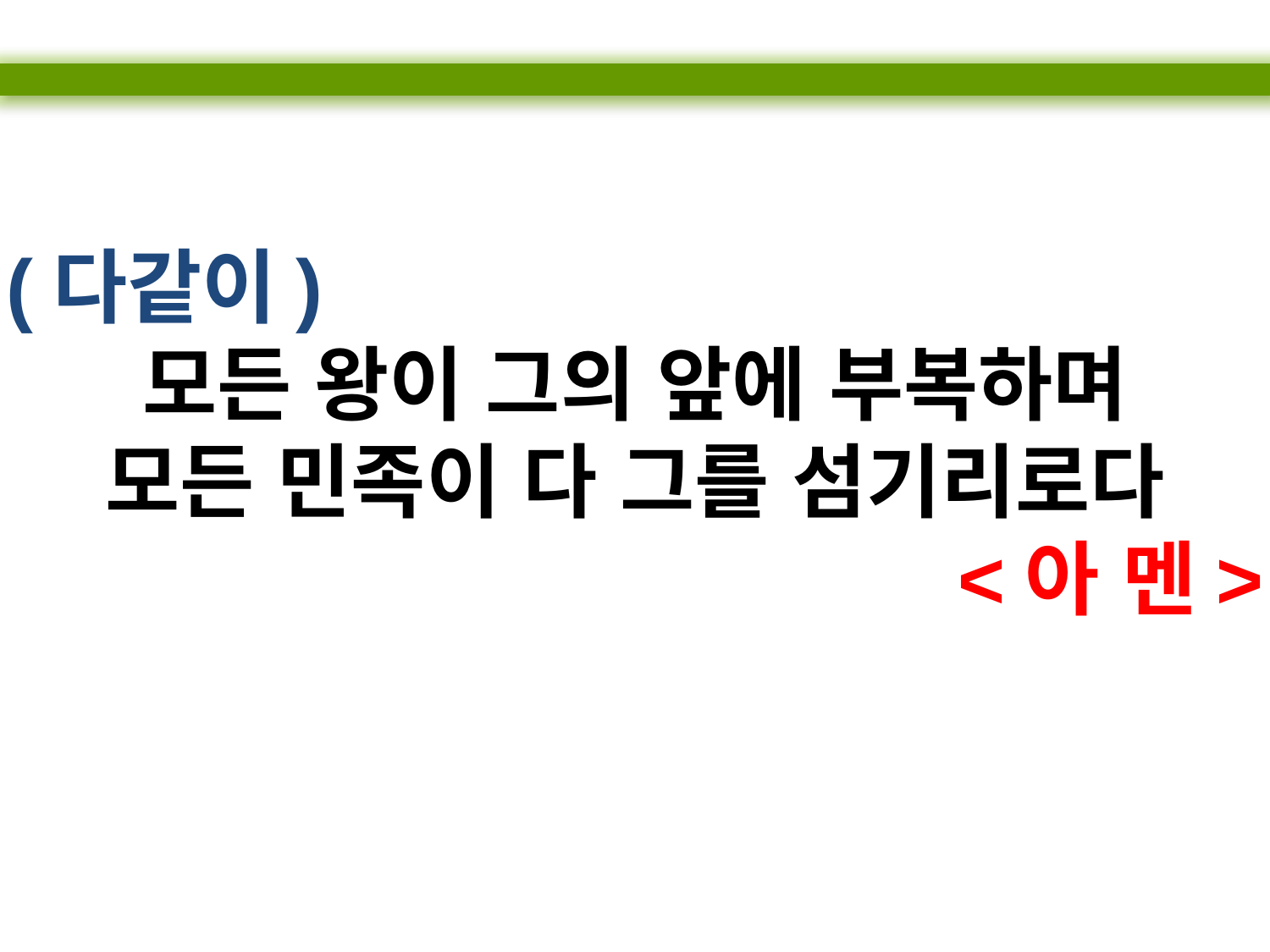

(다같이)
모든 왕이 그의 앞에 부복하며
모든 민족이 다 그를 섬기리로다
<아 멘>